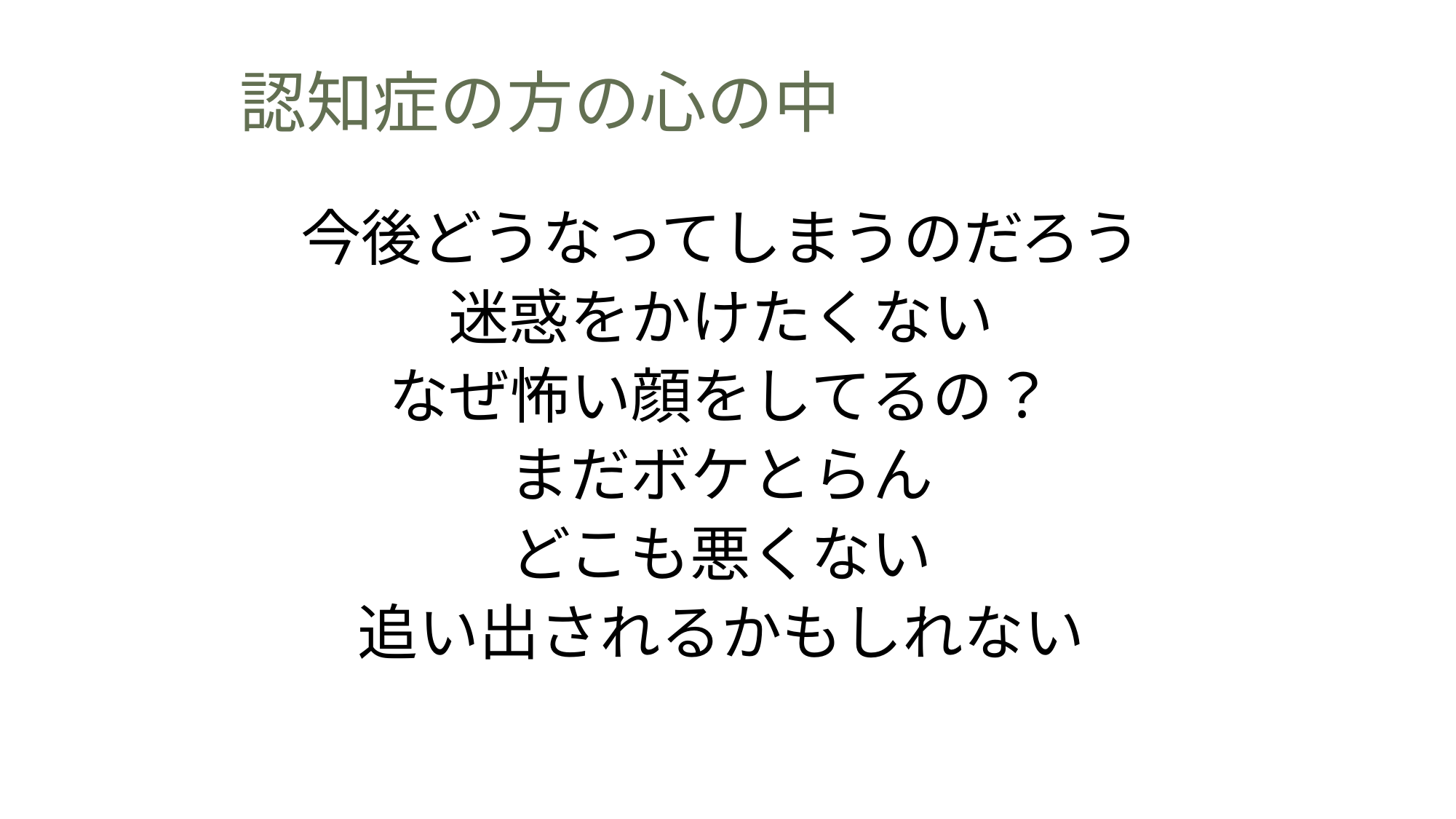

認知症の方の心の中
今後どうなってしまうのだろう
迷惑をかけたくない
なぜ怖い顔をしてるの？
まだボケとらん
どこも悪くない
追い出されるかもしれない